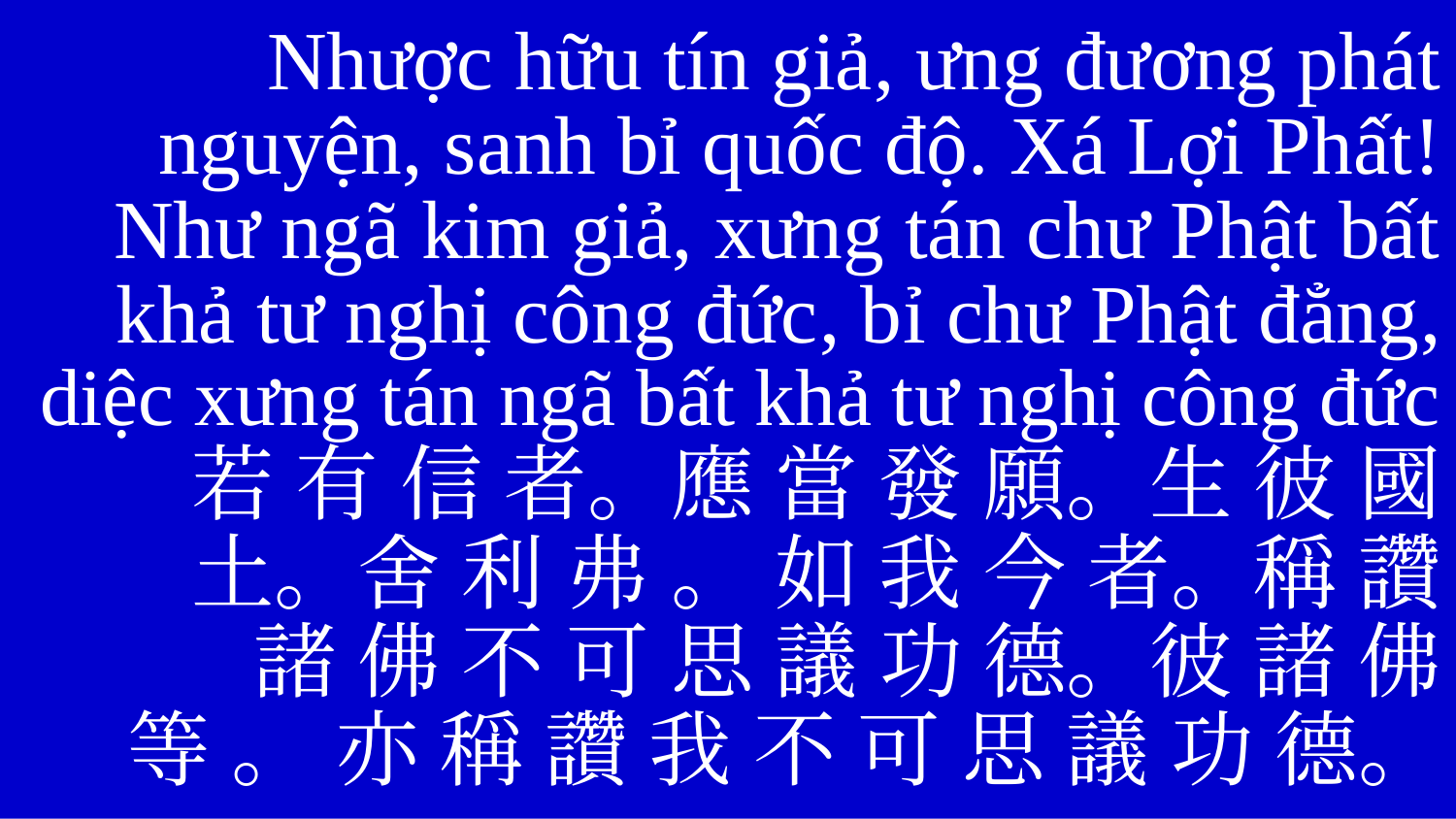

Nhược hữu tín giả, ưng đương phát nguyện, sanh bỉ quốc độ. Xá Lợi Phất! Như ngã kim giả, xưng tán chư Phật bất khả tư nghị công đức, bỉ chư Phật đẳng, diệc xưng tán ngã bất khả tư nghị công đức
若 有 信 者。應 當 發 願。生 彼 國
土。舍 利 弗 。 如 我 今 者。稱 讚
諸 佛 不 可 思 議 功 德。彼 諸 佛
等 。 亦 稱 讚 我 不 可 思 議 功 德。